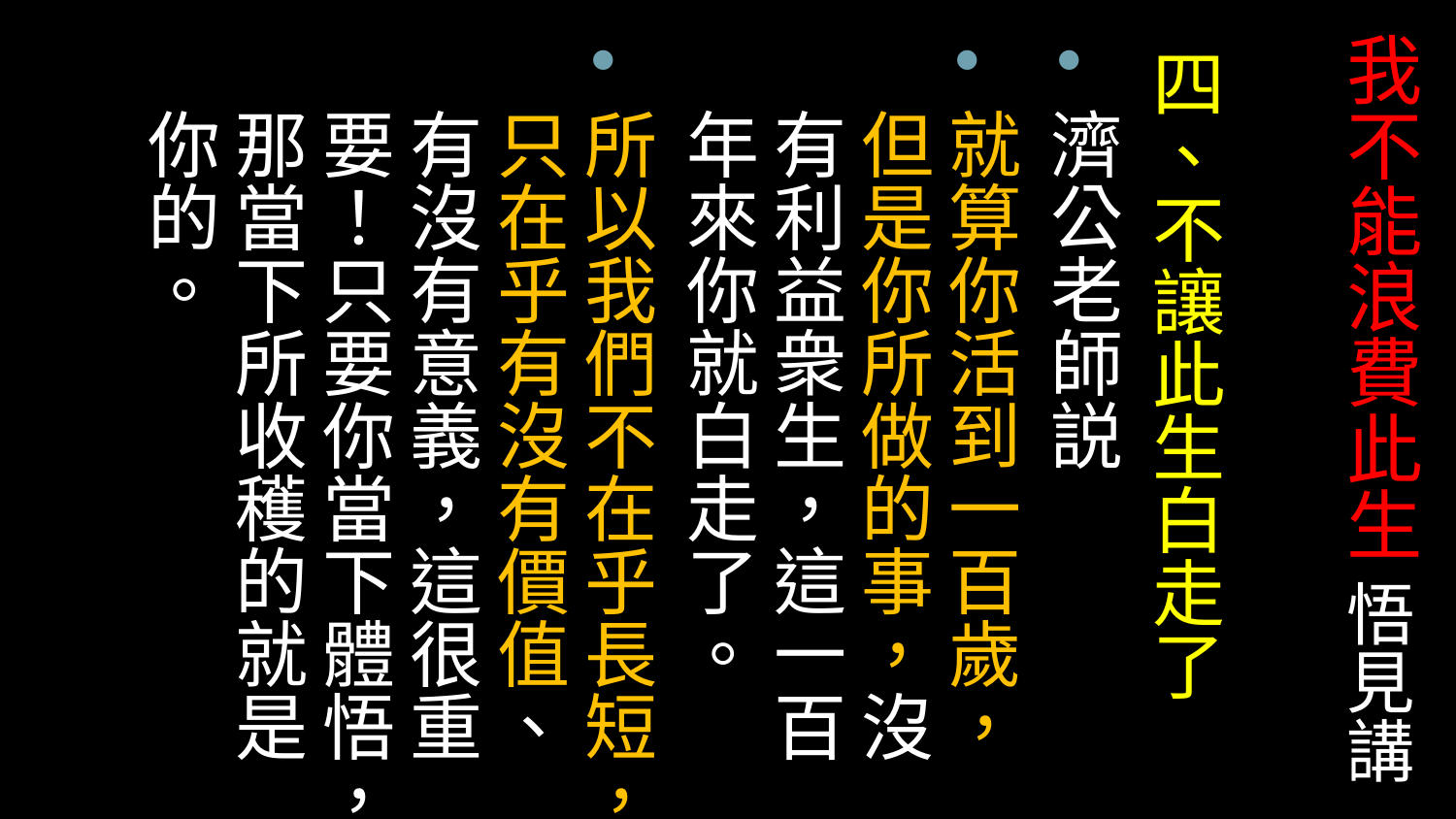

# 我不能浪費此生 悟見講
四、不讓此生白走了
濟公老師説
就算你活到一百歲，但是你所做的事，沒有利益衆生，這一百年來你就白走了。
所以我們不在乎長短，只在乎有沒有價值、有沒有意義，這很重要！只要你當下體悟，那當下所收穫的就是你的。